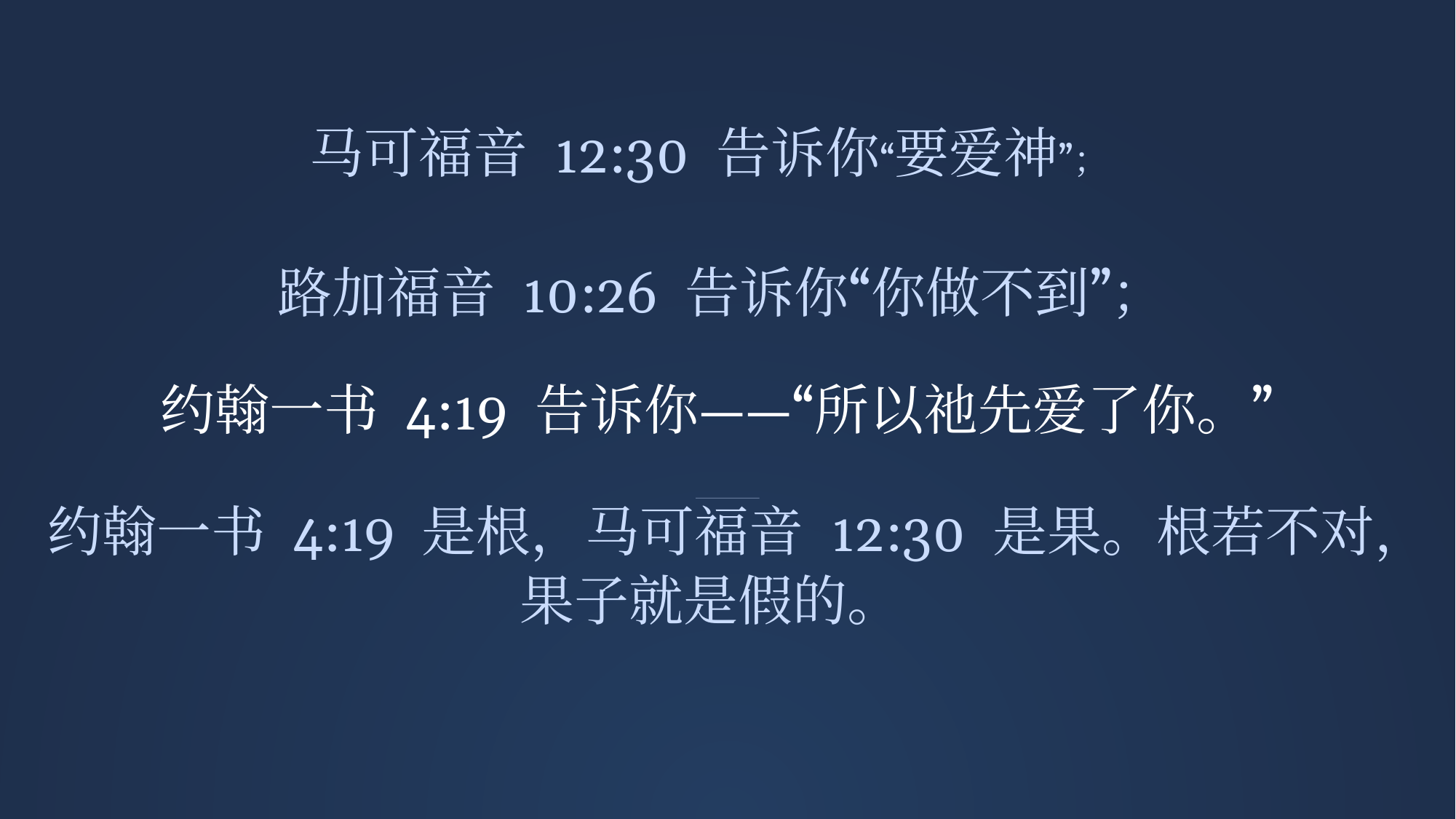

马可福音 12:30 告诉你“要爱神”；
路加福音 10:26 告诉你“你做不到”；
约翰一书 4:19 告诉你——“所以祂先爱了你。”
约翰一书 4:19 是根，马可福音 12:30 是果。根若不对，果子就是假的。